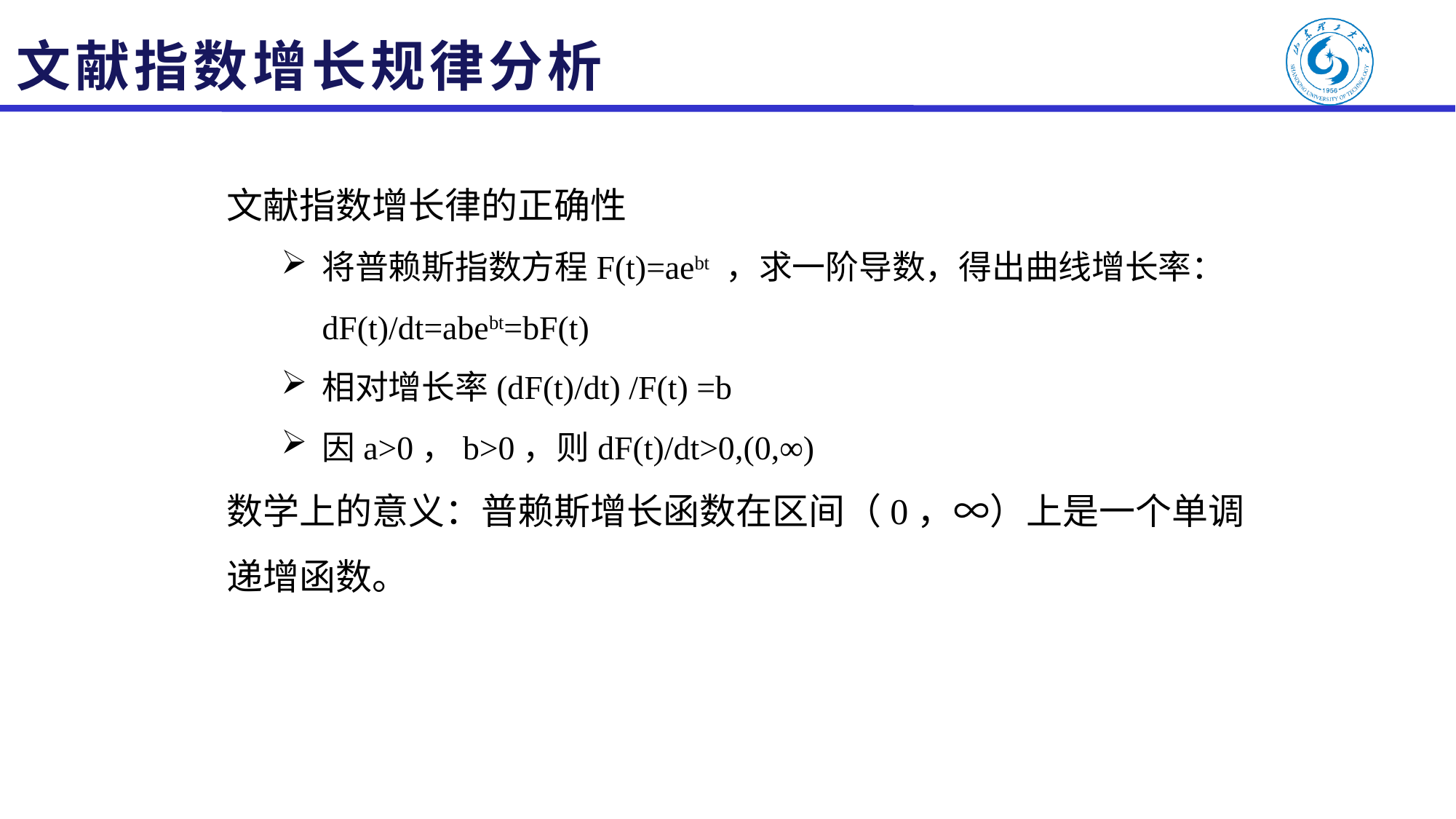

# 文献指数增长规律分析
文献指数增长律的正确性
将普赖斯指数方程F(t)=aebt ，求一阶导数，得出曲线增长率： dF(t)/dt=abebt=bF(t)
相对增长率(dF(t)/dt) /F(t) =b
因a>0，b>0，则dF(t)/dt>0,(0,∞)
数学上的意义：普赖斯增长函数在区间（0，∞）上是一个单调递增函数。